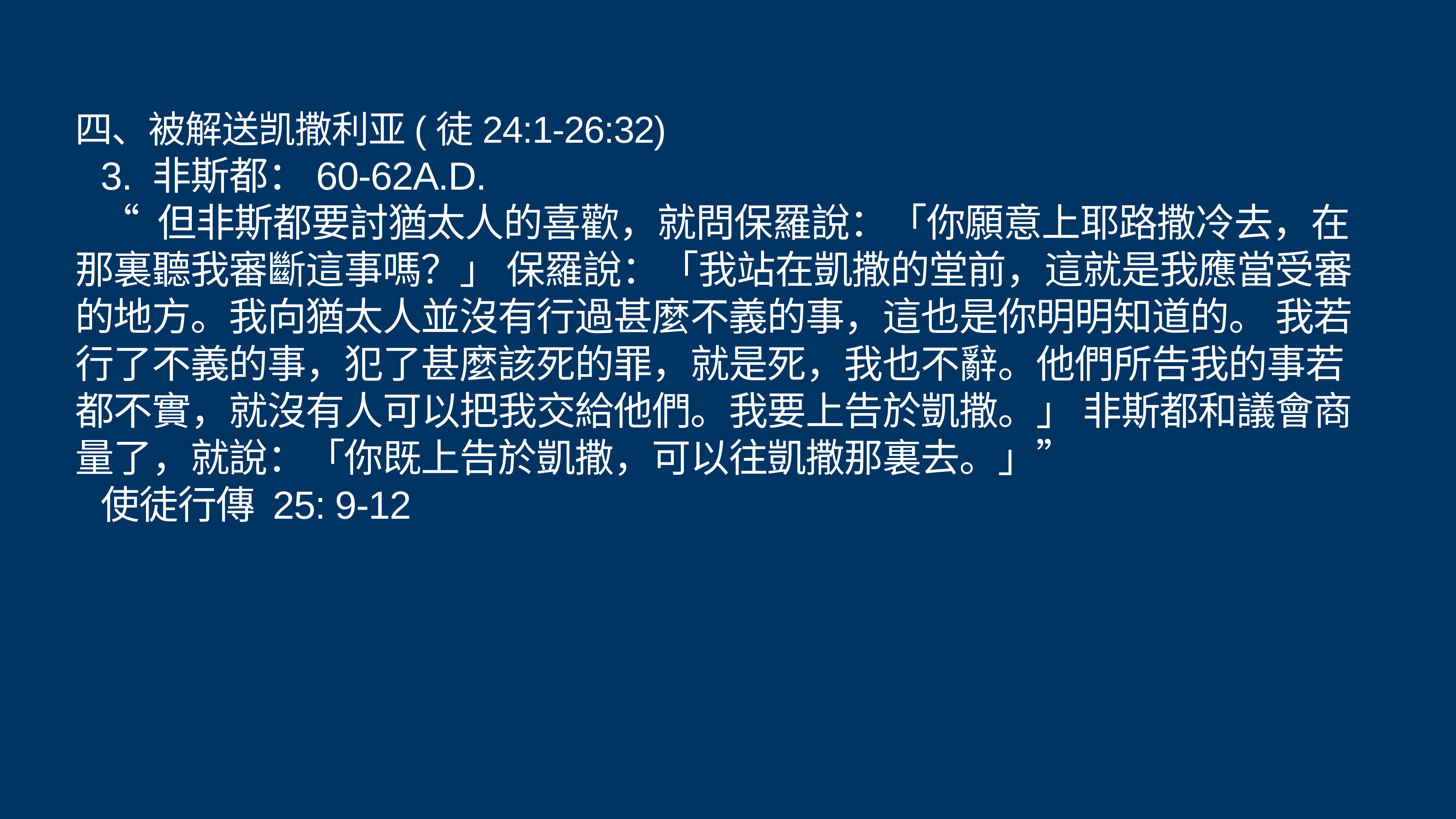

# 四、被解送凯撒利亚(徒24:1-26:32)
3. 非斯都：60-62A.D.
“ 但非斯都要討猶太人的喜歡，就問保羅說：「你願意上耶路撒冷去，在那裏聽我審斷這事嗎？」 保羅說：「我站在凱撒的堂前，這就是我應當受審的地方。我向猶太人並沒有行過甚麼不義的事，這也是你明明知道的。 我若行了不義的事，犯了甚麼該死的罪，就是死，我也不辭。他們所告我的事若都不實，就沒有人可以把我交給他們。我要上告於凱撒。」 非斯都和議會商量了，就說：「你既上告於凱撒，可以往凱撒那裏去。」”
使徒行傳 25: 9-12